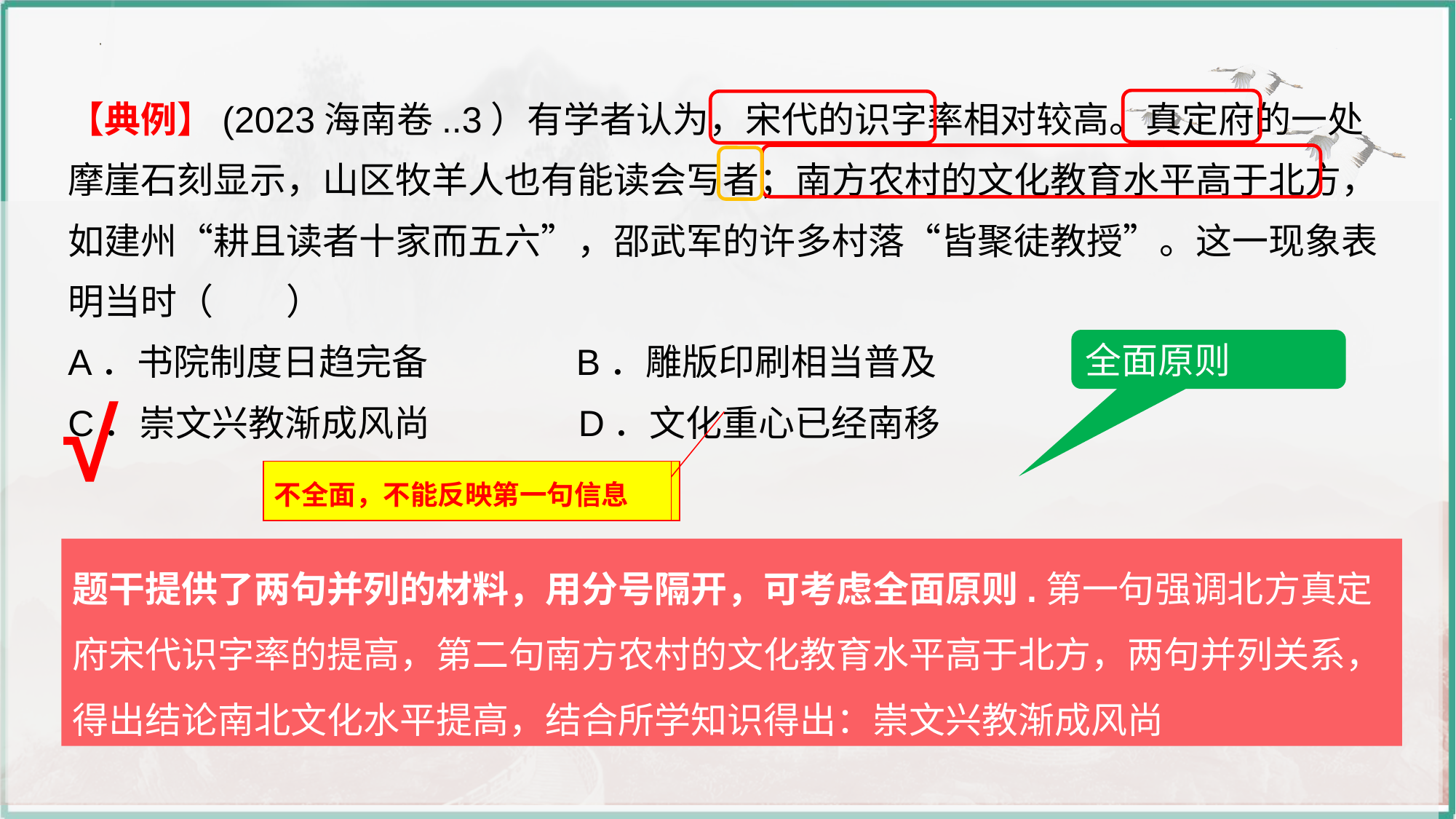

【典例】(2023海南卷..3）有学者认为，宋代的识字率相对较高。真定府的一处摩崖石刻显示，山区牧羊人也有能读会写者；南方农村的文化教育水平高于北方，如建州“耕且读者十家而五六”，邵武军的许多村落“皆聚徒教授”。这一现象表明当时（　　）
A．书院制度日趋完备                 B．雕版印刷相当普及
C．崇文兴教渐成风尚                 D．文化重心已经南移

全面原则
√
不全面，不能反映第一句信息
题干提供了两句并列的材料，用分号隔开，可考虑全面原则.第一句强调北方真定府宋代识字率的提高，第二句南方农村的文化教育水平高于北方，两句并列关系，得出结论南北文化水平提高，结合所学知识得出：崇文兴教渐成风尚